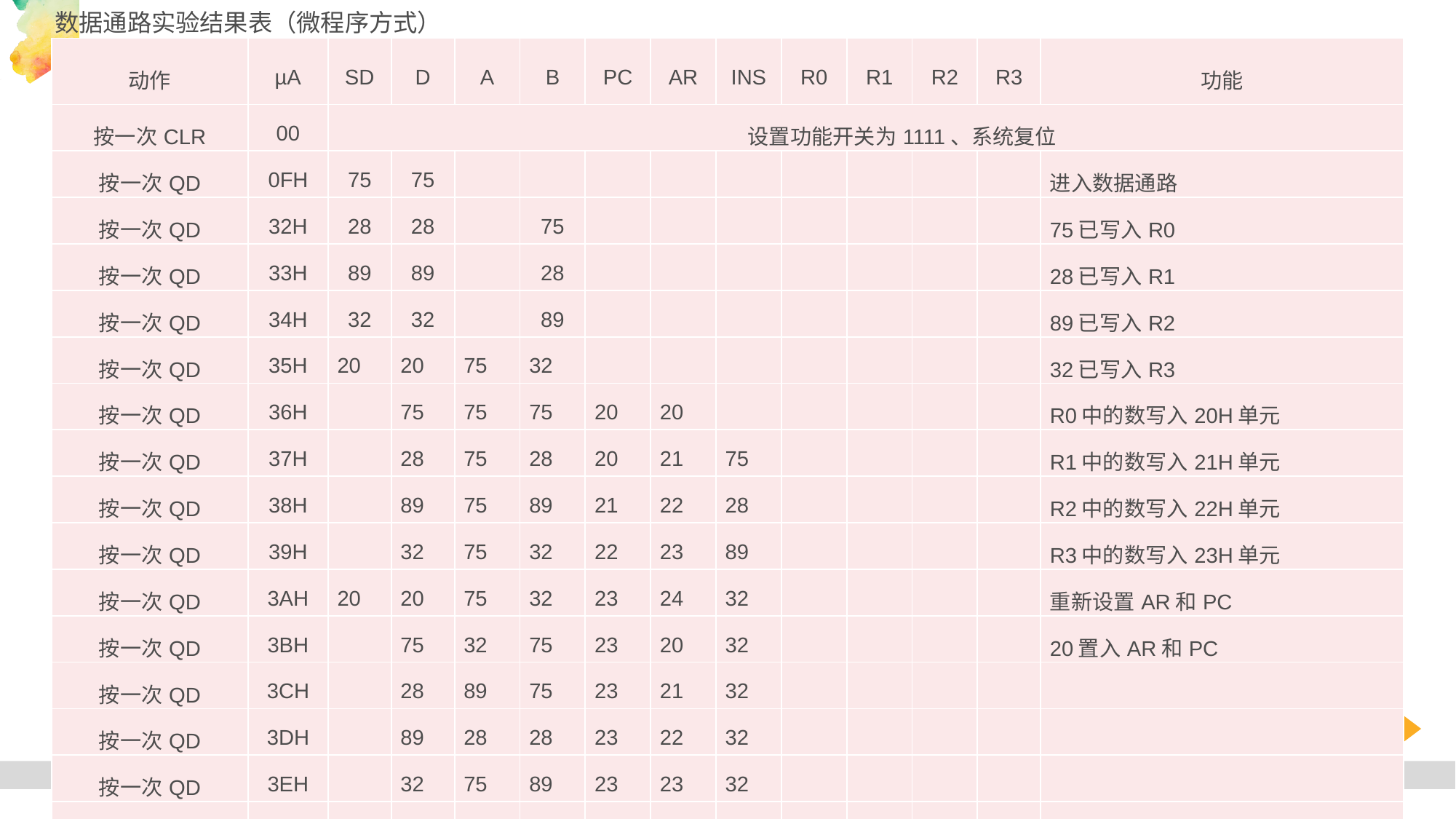

数据通路实验结果表（微程序方式）

| 动作 | µA | SD | D | A | B | PC | AR | INS | R0 | R1 | R2 | R3 | 功能 |
| --- | --- | --- | --- | --- | --- | --- | --- | --- | --- | --- | --- | --- | --- |
| 按一次CLR | 00 | 设置功能开关为1111、系统复位 |  |  |  |  |  |  |  |  |  |  |  |
| 按一次QD | 0FH | 75 | 75 |  |  |  |  |  |  |  |  |  | 进入数据通路 |
| 按一次QD | 32H | 28 | 28 |  | 75 |  |  |  |  |  |  |  | 75已写入R0 |
| 按一次QD | 33H | 89 | 89 |  | 28 |  |  |  |  |  |  |  | 28已写入R1 |
| 按一次QD | 34H | 32 | 32 |  | 89 |  |  |  |  |  |  |  | 89已写入R2 |
| 按一次QD | 35H | 20 | 20 | 75 | 32 |  |  |  |  |  |  |  | 32已写入R3 |
| 按一次QD | 36H |  | 75 | 75 | 75 | 20 | 20 |  |  |  |  |  | R0中的数写入20H单元 |
| 按一次QD | 37H |  | 28 | 75 | 28 | 20 | 21 | 75 |  |  |  |  | R1中的数写入21H单元 |
| 按一次QD | 38H |  | 89 | 75 | 89 | 21 | 22 | 28 |  |  |  |  | R2中的数写入22H单元 |
| 按一次QD | 39H |  | 32 | 75 | 32 | 22 | 23 | 89 |  |  |  |  | R3中的数写入23H单元 |
| 按一次QD | 3AH | 20 | 20 | 75 | 32 | 23 | 24 | 32 |  |  |  |  | 重新设置AR和PC |
| 按一次QD | 3BH |  | 75 | 32 | 75 | 23 | 20 | 32 |  |  |  |  | 20置入AR和PC |
| 按一次QD | 3CH |  | 28 | 89 | 75 | 23 | 21 | 32 |  |  |  |  |  |
| 按一次QD | 3DH |  | 89 | 28 | 28 | 23 | 22 | 32 |  |  |  |  |  |
| 按一次QD | 3EH |  | 32 | 75 | 89 | 23 | 23 | 32 |  |  |  |  |  |
| 按一次QD | 00H |  |  | 75 | 75 | 23 | 24 | 32 |  |  |  |  |  |